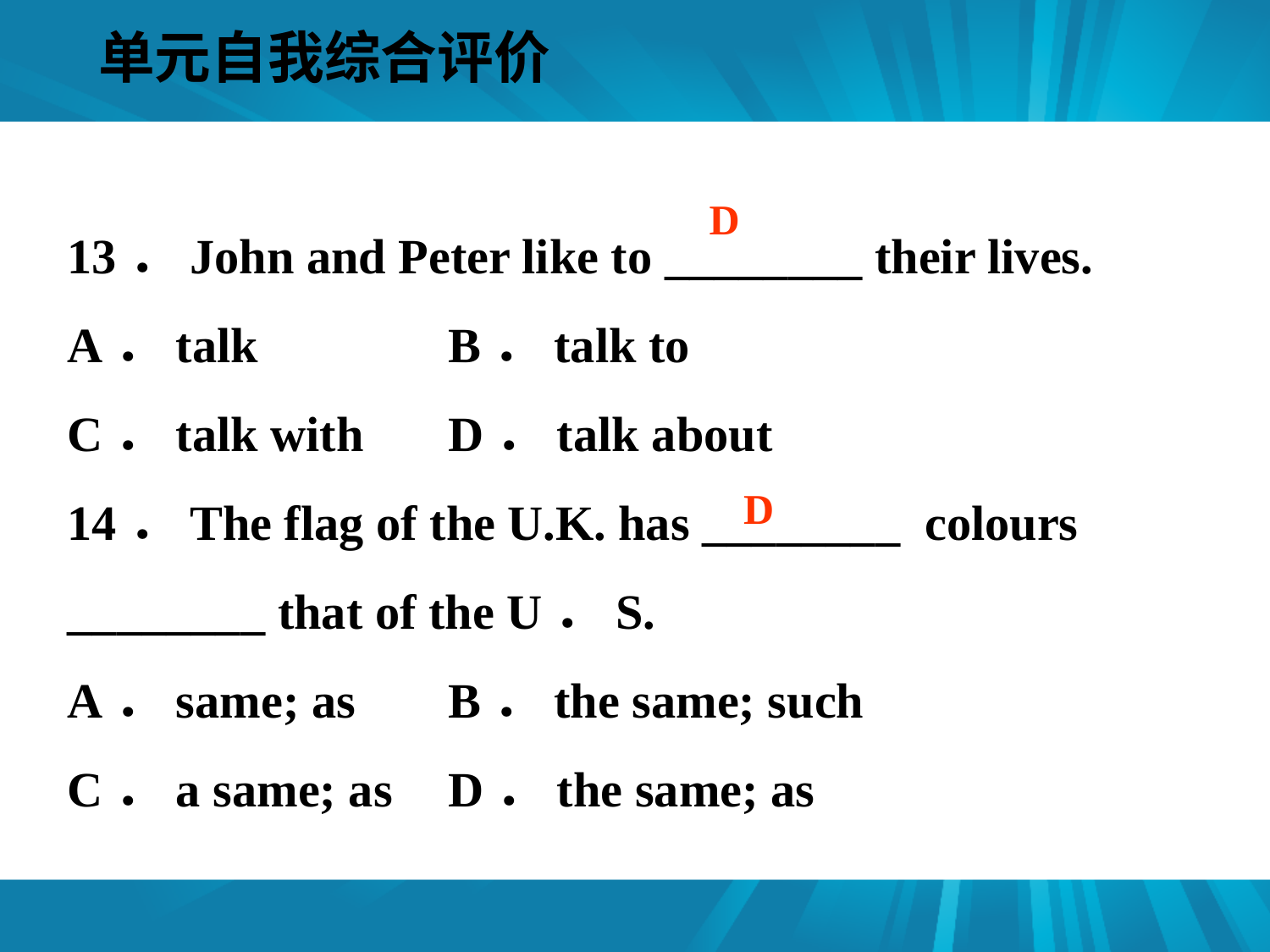

单元自我综合评价
#
D
13．John and Peter like to ________ their lives.
A．talk  		B．talk to
C．talk with  	D．talk about
14．The flag of the U.K. has ________  colours ________ that of the U．S.
A．same; as  	B．the same; such
C．a same; as  	D．the same; as
D